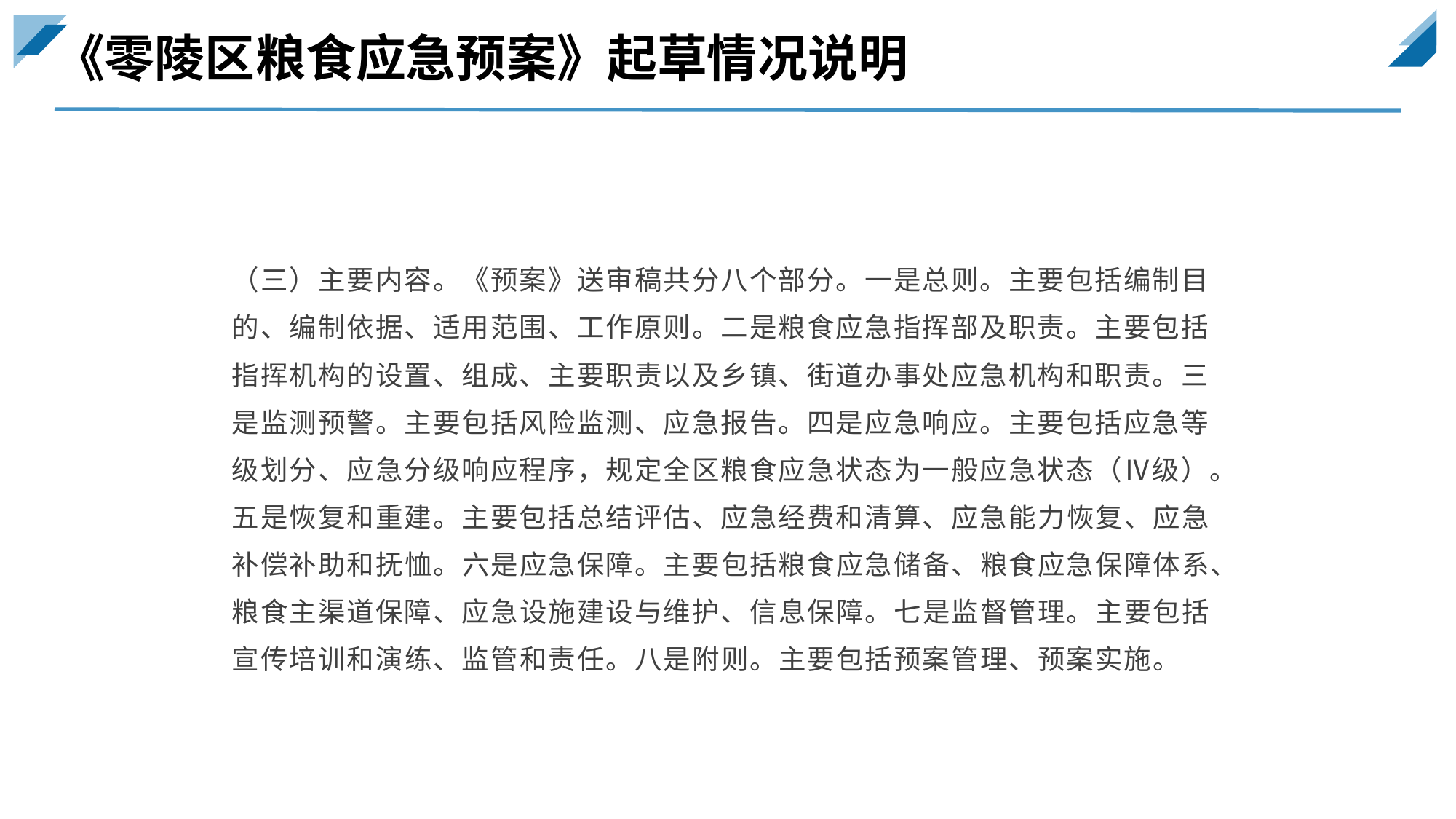

《零陵区粮食应急预案》起草情况说明

（三）主要内容。《预案》送审稿共分八个部分。一是总则。主要包括编制目的、编制依据、适用范围、工作原则。二是粮食应急指挥部及职责。主要包括指挥机构的设置、组成、主要职责以及乡镇、街道办事处应急机构和职责。三是监测预警。主要包括风险监测、应急报告。四是应急响应。主要包括应急等级划分、应急分级响应程序，规定全区粮食应急状态为一般应急状态（Ⅳ级）。五是恢复和重建。主要包括总结评估、应急经费和清算、应急能力恢复、应急补偿补助和抚恤。六是应急保障。主要包括粮食应急储备、粮食应急保障体系、粮食主渠道保障、应急设施建设与维护、信息保障。七是监督管理。主要包括宣传培训和演练、监管和责任。八是附则。主要包括预案管理、预案实施。